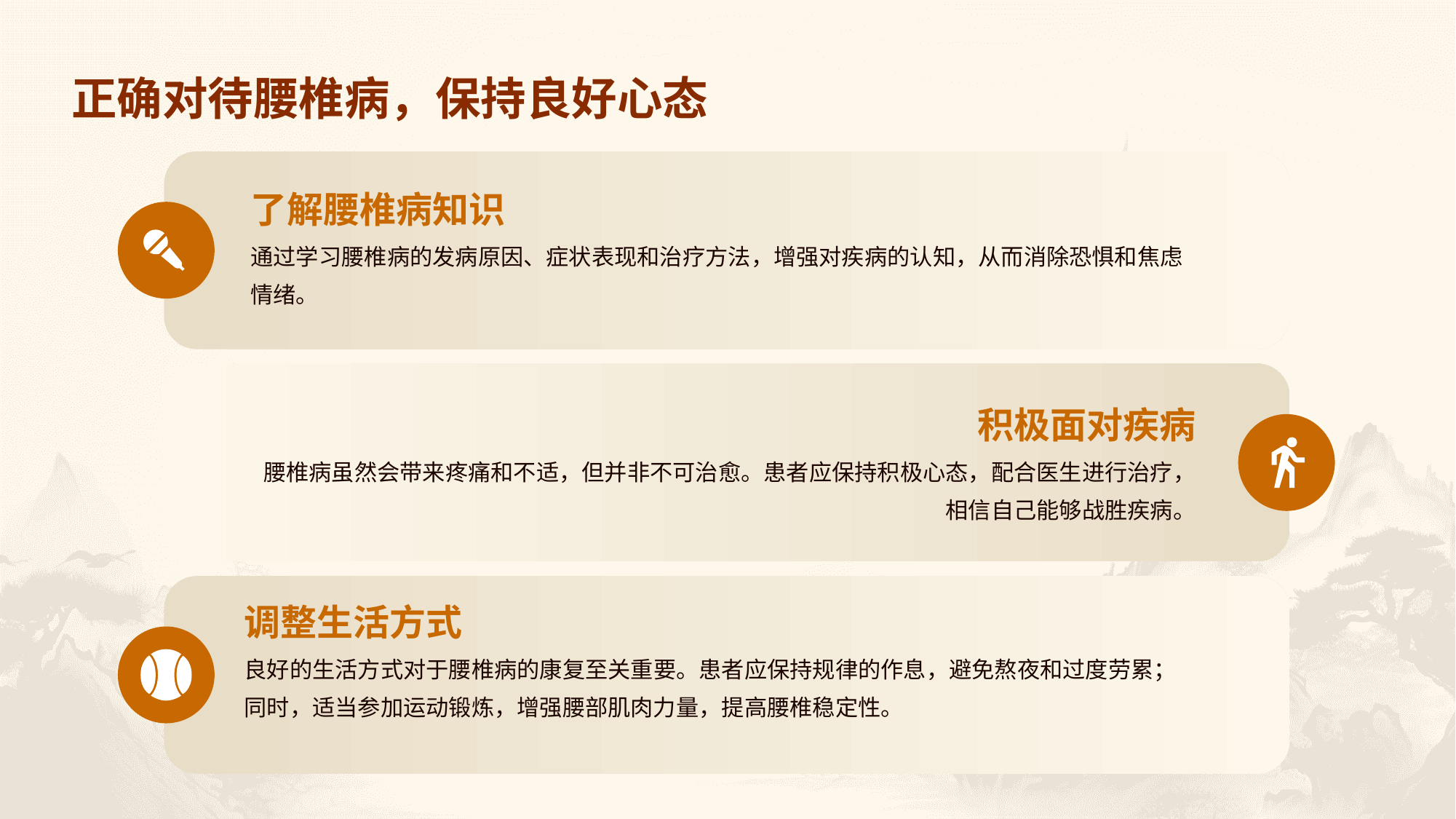

正确对待腰椎病，保持良好心态

了解腰椎病知识

通过学习腰椎病的发病原因、症状表现和治疗方法，增强对疾病的认知，从而消除恐惧和焦虑情绪。

积极面对疾病

腰椎病虽然会带来疼痛和不适，但并非不可治愈。患者应保持积极心态，配合医生进行治疗，相信自己能够战胜疾病。

调整生活方式

良好的生活方式对于腰椎病的康复至关重要。患者应保持规律的作息，避免熬夜和过度劳累；同时，适当参加运动锻炼，增强腰部肌肉力量，提高腰椎稳定性。